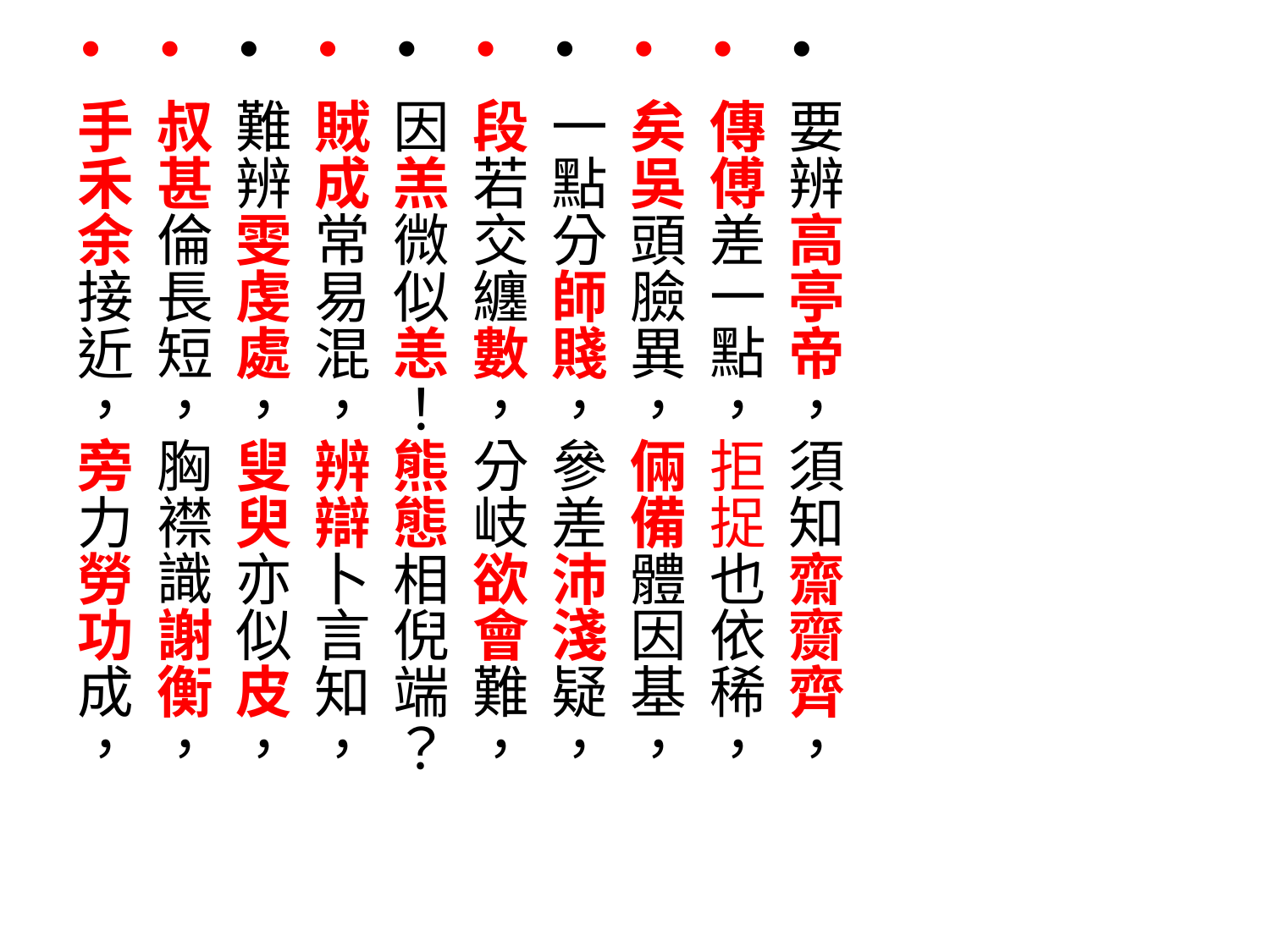

要辨高亭帝，須知齋齌齊，
傳傅差一點，拒捉也依稀，
矣吳頭臉異，倆備體因基，
一點分師賤，參差沛淺疑，
段若交纏數，分岐欲會難，
因羔微似恙！熊態相倪端？
賊成常易混，辨辯卜言知，
難辨雯虔處，叟臾亦似皮，
叔甚倫長短，胸襟識謝衡，
手禾余接近，旁力勞功成，
#